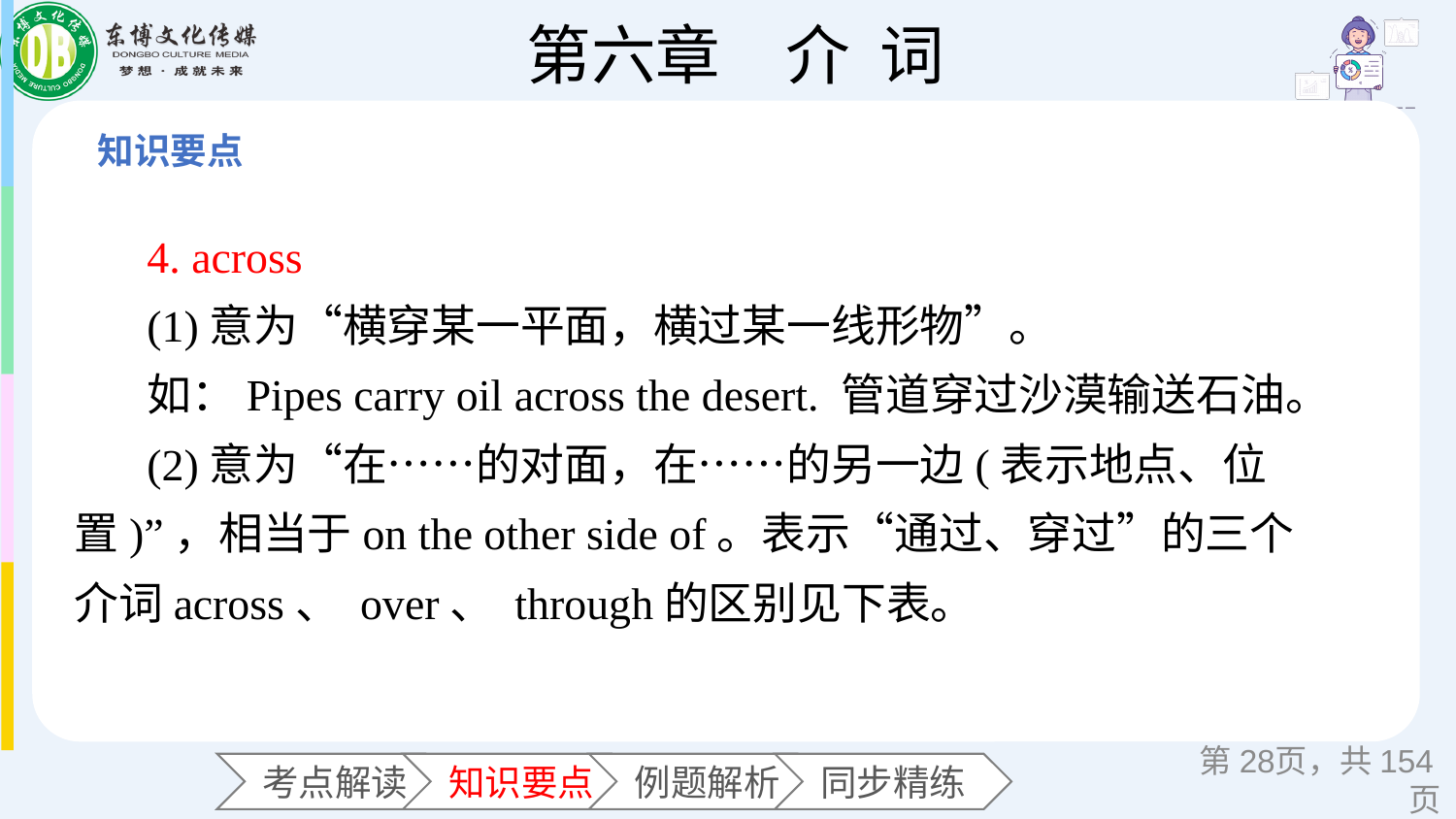

4. across
(1)意为“横穿某一平面，横过某一线形物”。
如：Pipes carry oil across the desert. 管道穿过沙漠输送石油。
(2)意为“在……的对面，在……的另一边(表示地点、位置)”，相当于on the other side of。表示“通过、穿过”的三个介词across、 over、 through的区别见下表。
第28页，共154页